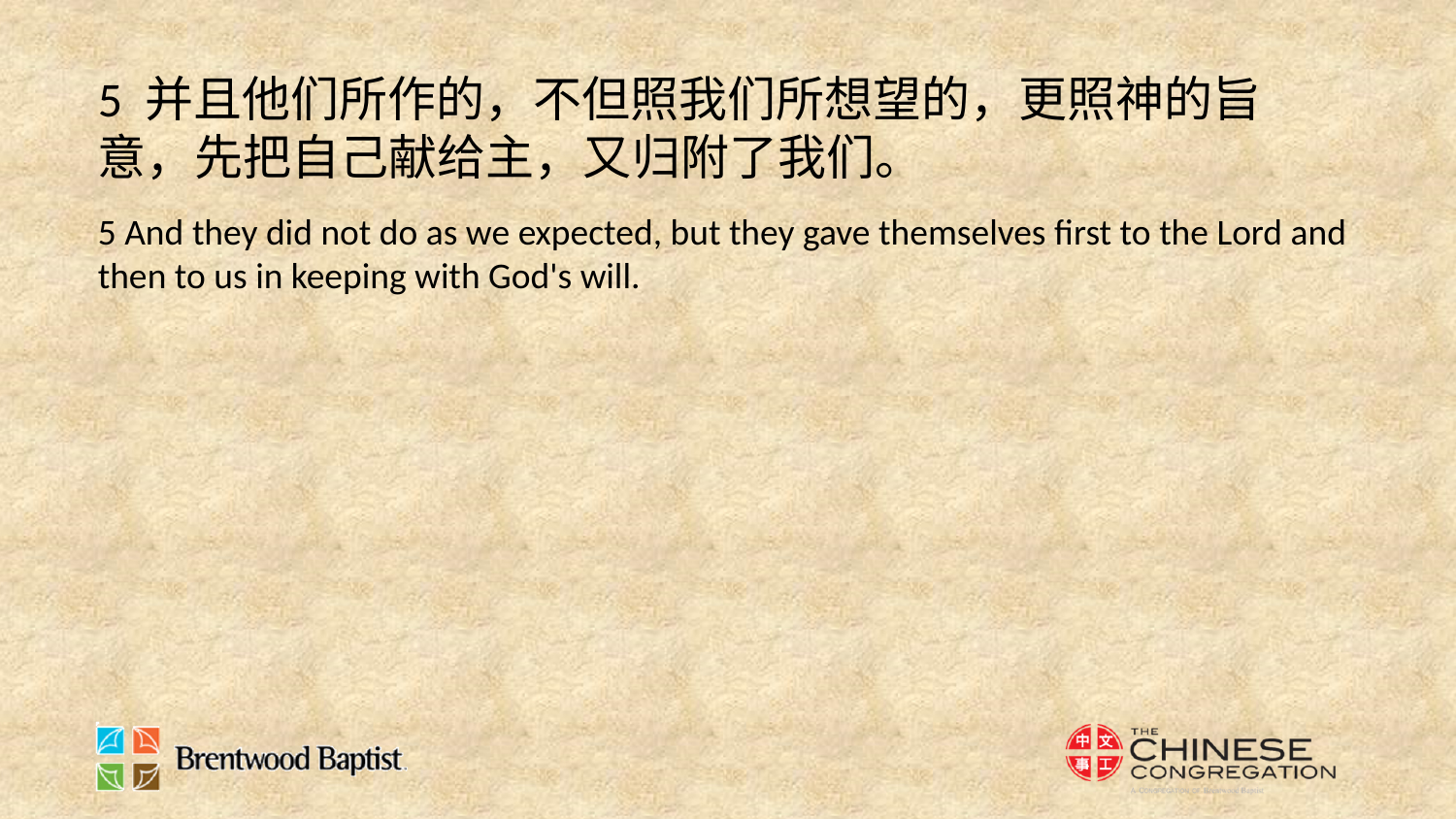

5 并且他们所作的，不但照我们所想望的，更照神的旨意，先把自己献给主，又归附了我们。

5 And they did not do as we expected, but they gave themselves first to the Lord and then to us in keeping with God's will.